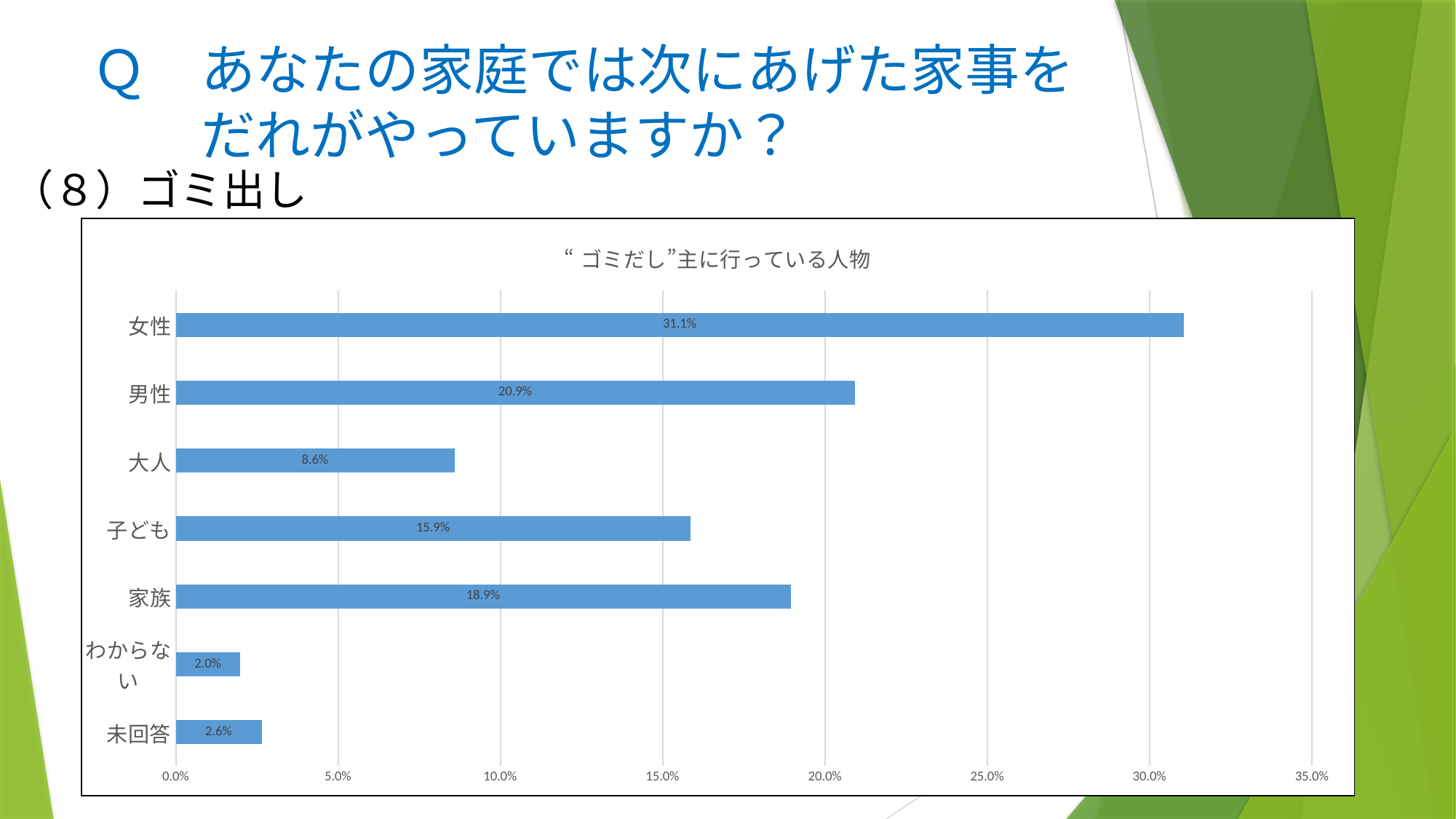

# Ｑ　あなたの家庭では次にあげた家事を 　　だれがやっていますか？
（８）ゴミ出し

### Chart: “ゴミだし”主に行っている人物

| Category | 計 |
|---|---|
| 女性 | 0.31057268722466963 |
| 男性 | 0.2092511013215859 |
| 大人 | 0.08590308370044053 |
| 子ども | 0.15859030837004406 |
| 家族 | 0.1894273127753304 |
| わからない | 0.019823788546255508 |
| 未回答 | 0.02643171806167401 |